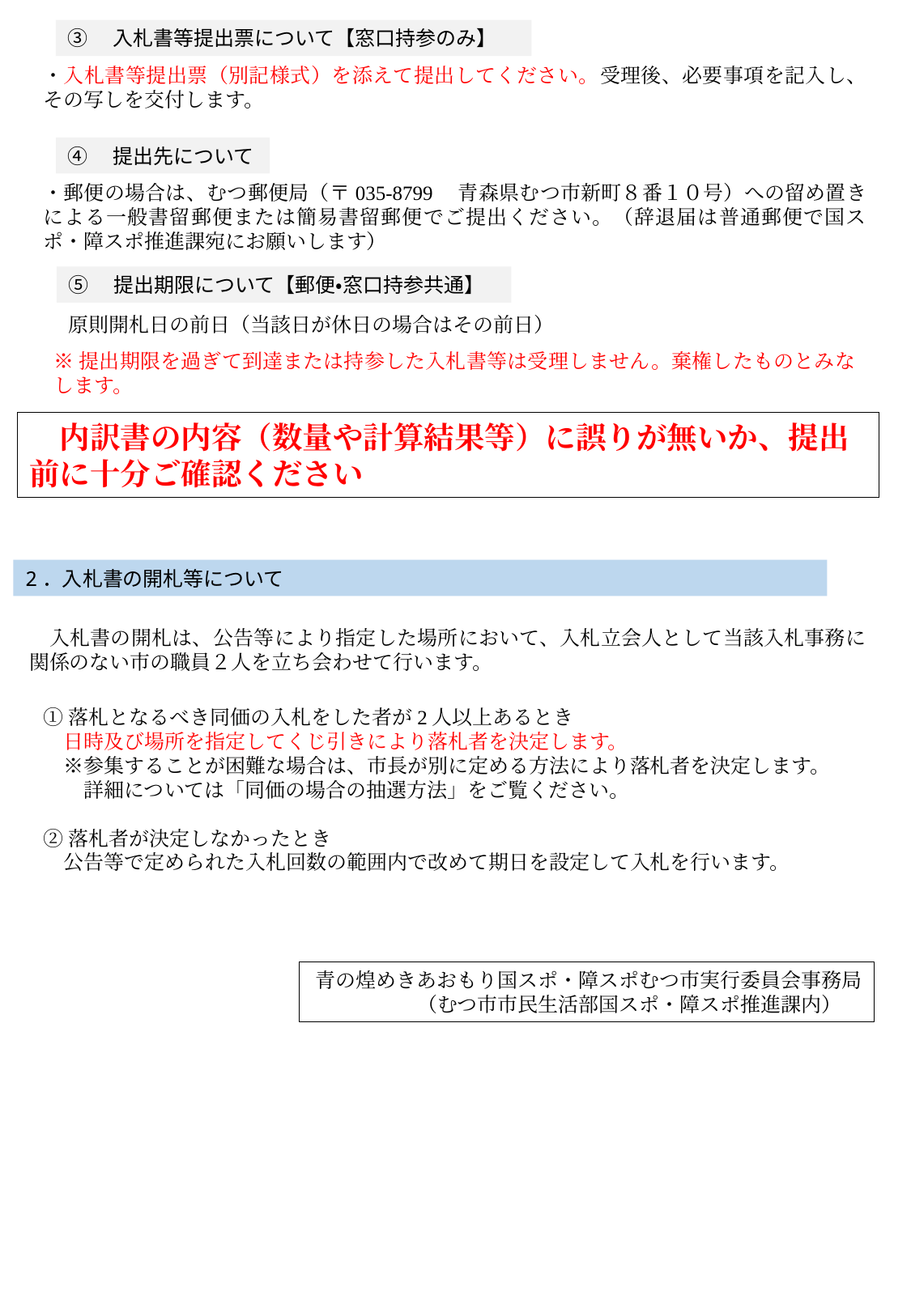

③　入札書等提出票について【窓口持参のみ】
・入札書等提出票（別記様式）を添えて提出してください。受理後、必要事項を記入し、その写しを交付します。
④　提出先について
・郵便の場合は、むつ郵便局（〒035-8799　青森県むつ市新町８番１０号）への留め置きによる一般書留郵便または簡易書留郵便でご提出ください。（辞退届は普通郵便で国スポ・障スポ推進課宛にお願いします）
⑤　提出期限について【郵便・窓口持参共通】
原則開札日の前日（当該日が休日の場合はその前日）
※提出期限を過ぎて到達または持参した入札書等は受理しません。棄権したものとみなします。
　内訳書の内容（数量や計算結果等）に誤りが無いか、提出前に十分ご確認ください
2．入札書の開札等について
　入札書の開札は、公告等により指定した場所において、入札立会人として当該入札事務に関係のない市の職員２人を立ち会わせて行います。
①落札となるべき同価の入札をした者が2人以上あるとき
　日時及び場所を指定してくじ引きにより落札者を決定します。
　※参集することが困難な場合は、市長が別に定める方法により落札者を決定します。
　　詳細については「同価の場合の抽選方法」をご覧ください。

②落札者が決定しなかったとき
　公告等で定められた入札回数の範囲内で改めて期日を設定して入札を行います。
青の煌めきあおもり国スポ・障スポむつ市実行委員会事務局
（むつ市市民生活部国スポ・障スポ推進課内）